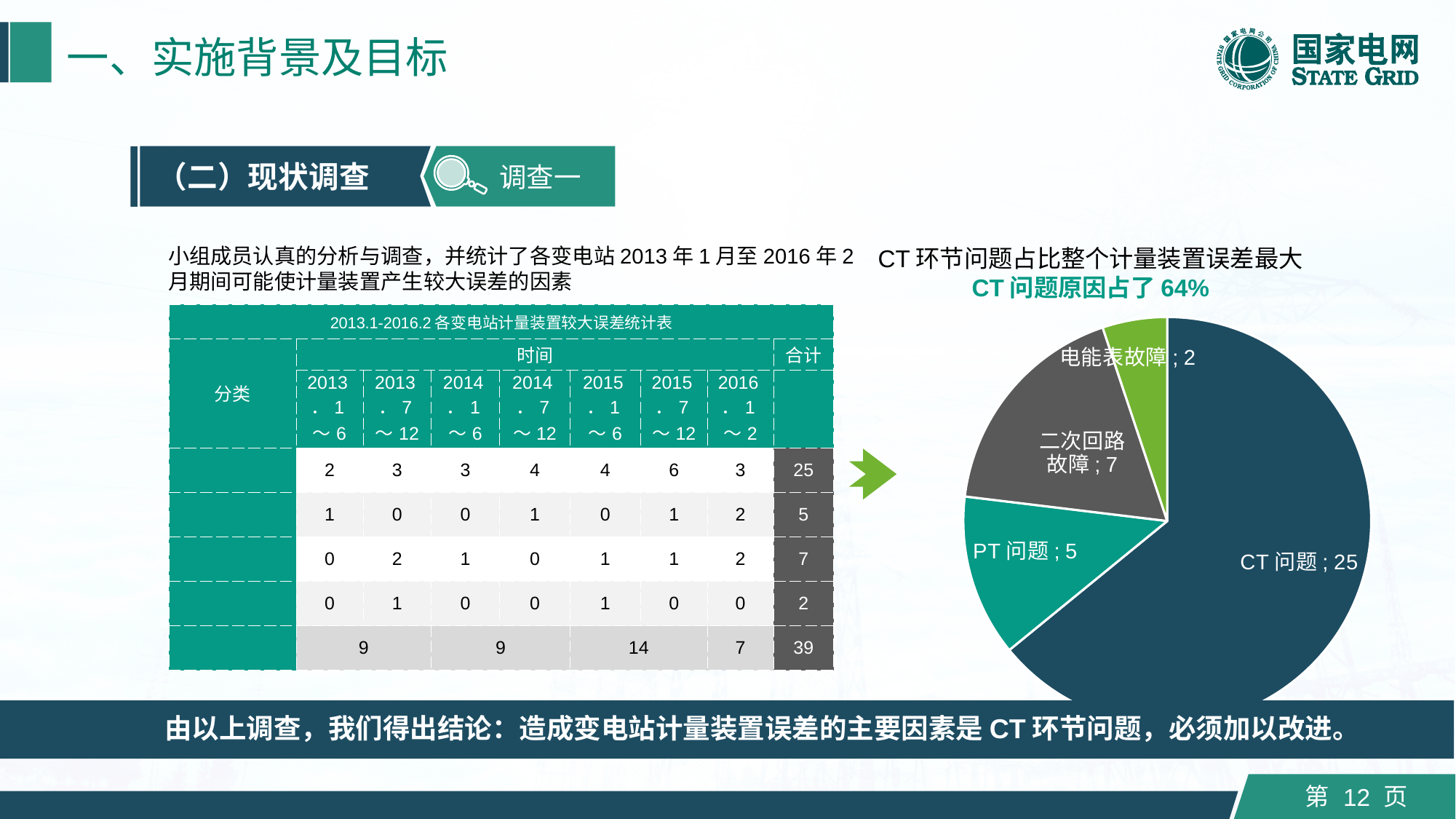

一、实施背景及目标

（二）现状调查

调查一
小组成员认真的分析与调查，并统计了各变电站2013年1月至2016年2月期间可能使计量装置产生较大误差的因素
CT环节问题占比整个计量装置误差最大
CT问题原因占了64%

### Chart

| Category | 故障数 |
|---|---|
| CT问题 | 25.0 |
| PT问题 | 5.0 |
| 二次回路故障 | 7.0 |
| 电能表故障 | 2.0 |
| 2013.1-2016.2各变电站计量装置较大误差统计表 |  |  |  |  |  |  |  |  |
| --- | --- | --- | --- | --- | --- | --- | --- | --- |
| 分类 | 时间 |  |  |  |  |  |  | 合计 |
|  | 2013．1～6 | 2013．7～12 | 2014．1～6 | 2014．7～12 | 2015．1～6 | 2015．7～12 | 2016．1～2 |  |
|  | 2 | 3 | 3 | 4 | 4 | 6 | 3 | 25 |
|  | 1 | 0 | 0 | 1 | 0 | 1 | 2 | 5 |
|  | 0 | 2 | 1 | 0 | 1 | 1 | 2 | 7 |
|  | 0 | 1 | 0 | 0 | 1 | 0 | 0 | 2 |
|  | 9 |  | 9 |  | 14 |  | 7 | 39 |

由以上调查，我们得出结论：造成变电站计量装置误差的主要因素是CT环节问题，必须加以改进。